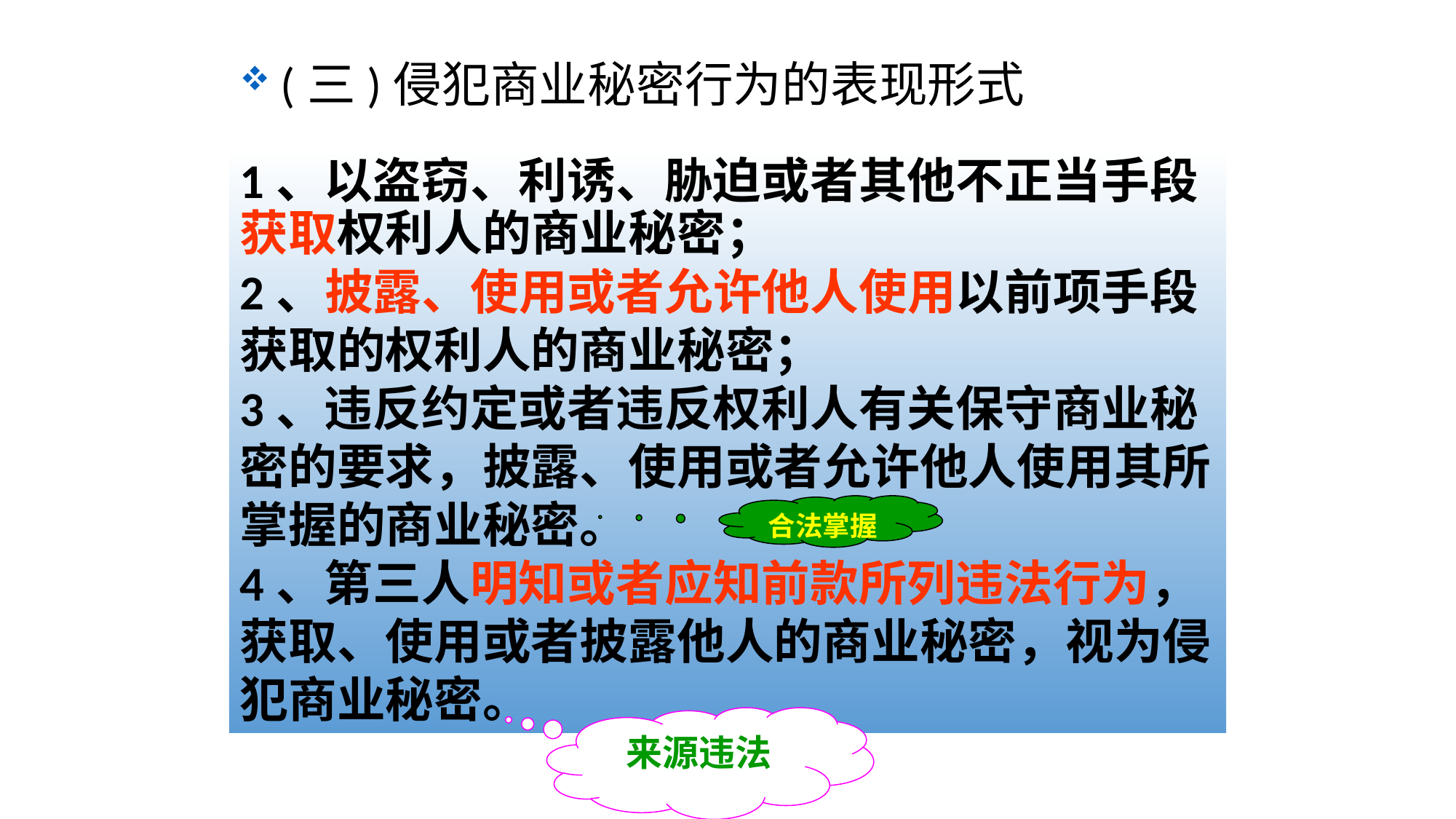

(三)侵犯商业秘密行为的表现形式

1、以盗窃、利诱、胁迫或者其他不正当手段获取权利人的商业秘密；
2、披露、使用或者允许他人使用以前项手段获取的权利人的商业秘密；
3、违反约定或者违反权利人有关保守商业秘密的要求，披露、使用或者允许他人使用其所掌握的商业秘密。
4、第三人明知或者应知前款所列违法行为，获取、使用或者披露他人的商业秘密，视为侵犯商业秘密。
合法掌握
来源违法